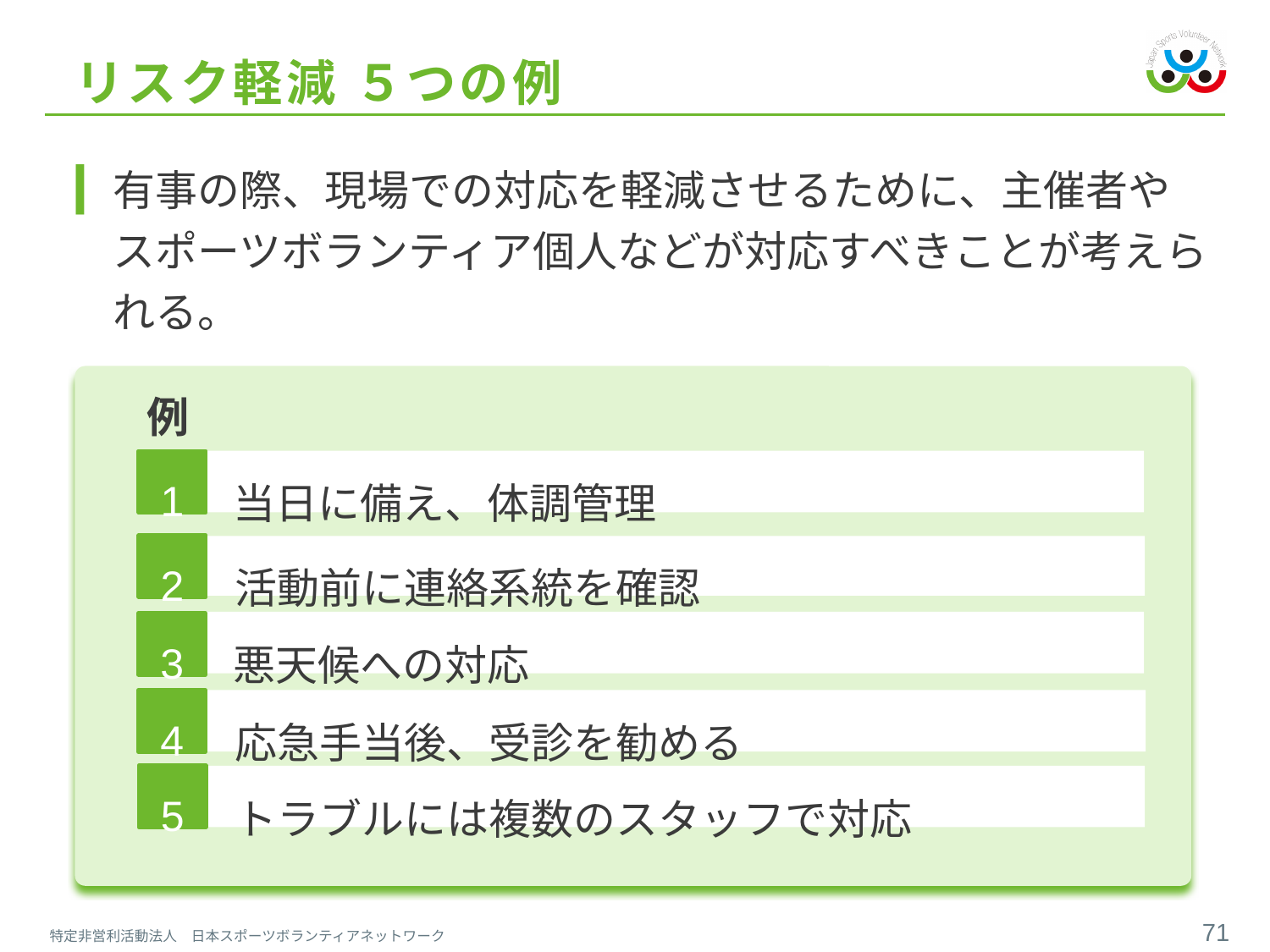

# リスク軽減 ５つの例
有事の際、現場での対応を軽減させるために、主催者や
スポーツボランティア個人などが対応すべきことが考えられる。
リーダーとしての心構え
 例
当日に備え、体調管理
1
2
活動前に連絡系統を確認
悪天候への対応
3
応急手当後、受診を勧める
4
5
トラブルには複数のスタッフで対応